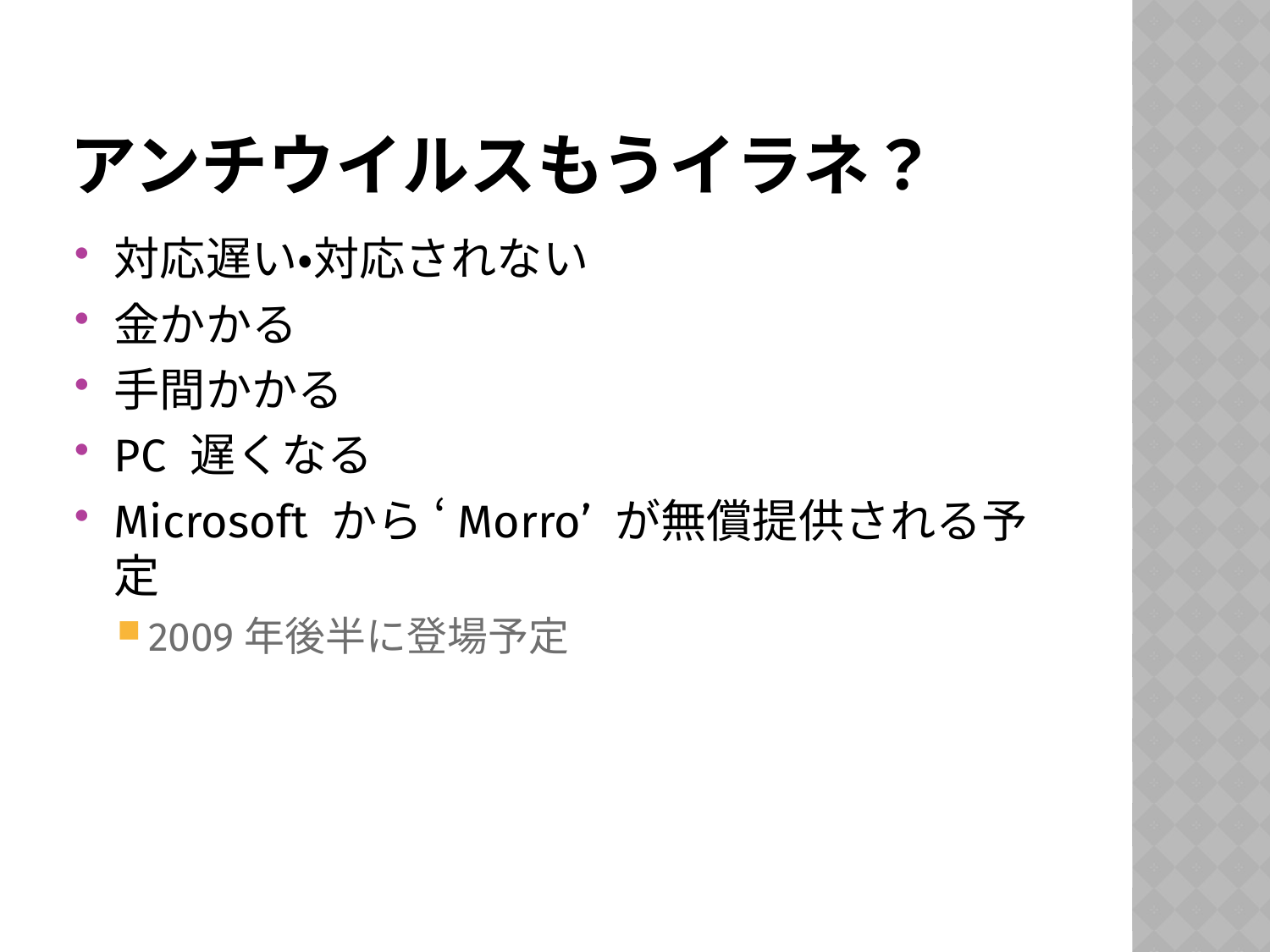

# アンチウイルスもうイラネ？
対応遅い・対応されない
金かかる
手間かかる
PC 遅くなる
Microsoft から ‘Morro’ が無償提供される予定
2009年後半に登場予定